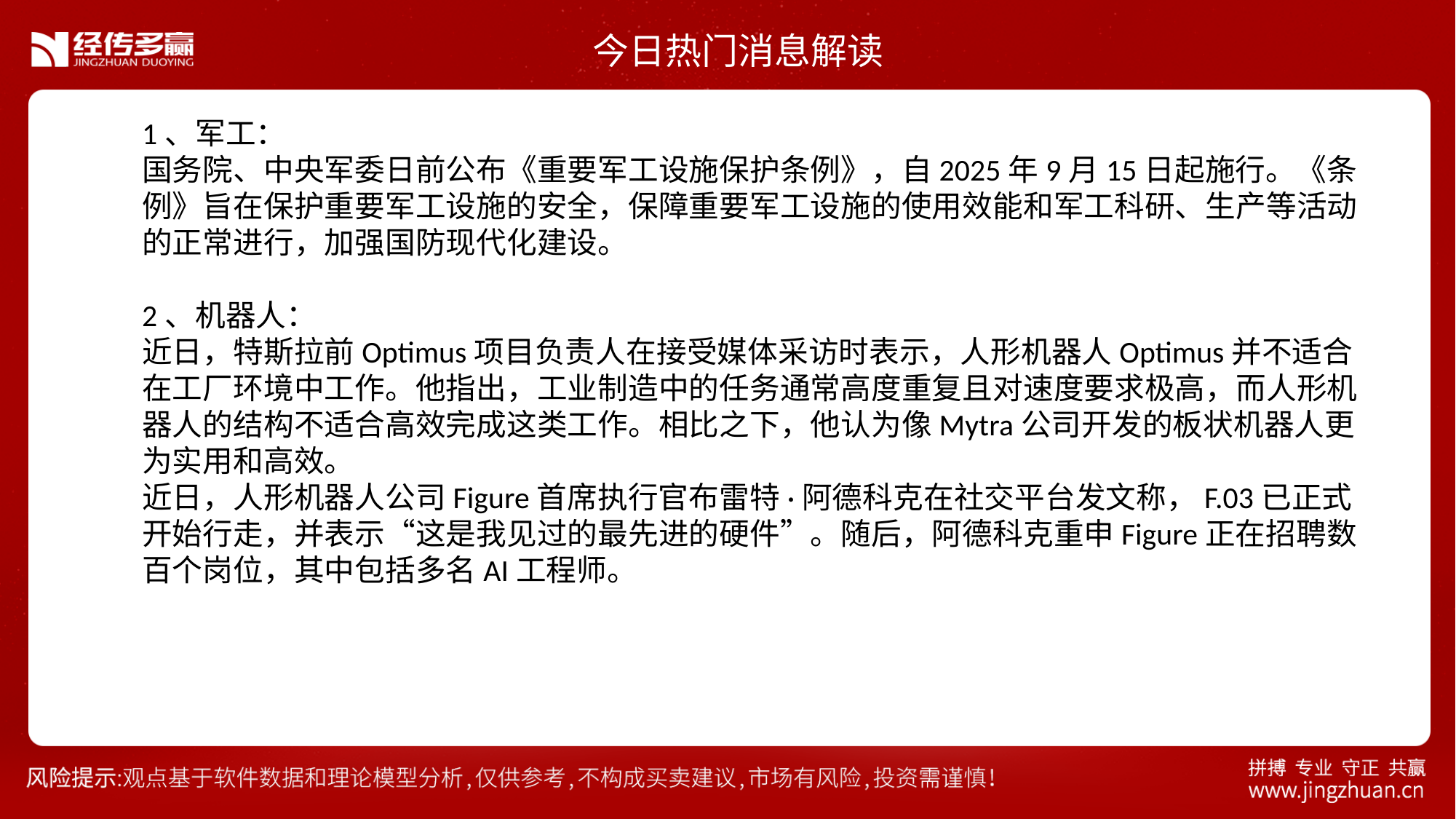

今日热门消息解读
1、军工：
国务院、中央军委日前公布《重要军工设施保护条例》，自2025年9月15日起施行。《条例》旨在保护重要军工设施的安全，保障重要军工设施的使用效能和军工科研、生产等活动的正常进行，加强国防现代化建设。

2、机器人：
近日，特斯拉前Optimus项目负责人在接受媒体采访时表示，人形机器人Optimus并不适合在工厂环境中工作。他指出，工业制造中的任务通常高度重复且对速度要求极高，而人形机器人的结构不适合高效完成这类工作。相比之下，他认为像Mytra公司开发的板状机器人更为实用和高效。
近日，人形机器人公司Figure首席执行官布雷特·阿德科克在社交平台发文称，F.03已正式开始行走，并表示“这是我见过的最先进的硬件”。随后，阿德科克重申Figure正在招聘数百个岗位，其中包括多名AI工程师。